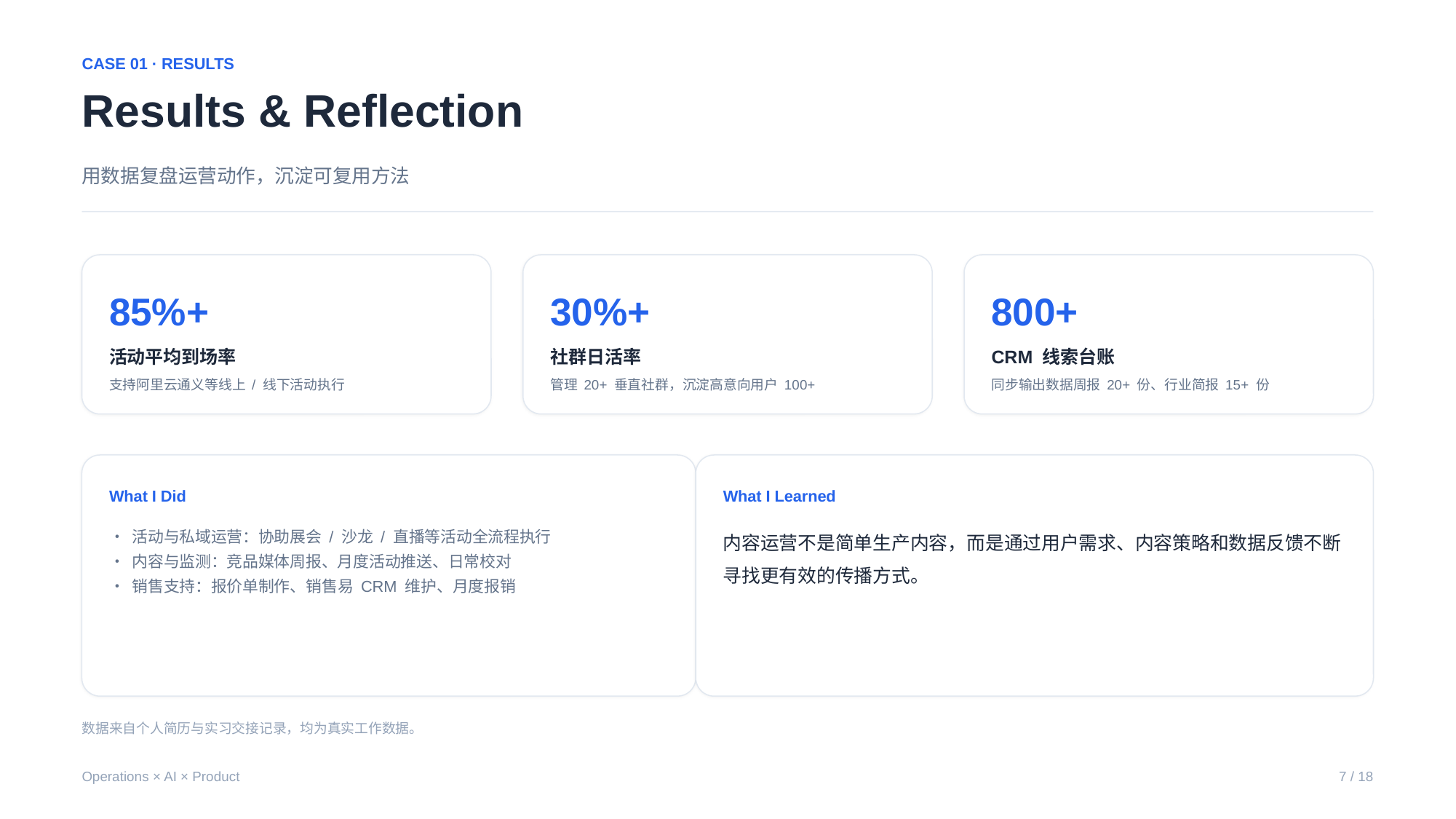

CASE 01 · RESULTS
Results & Reflection
用数据复盘运营动作，沉淀可复用方法

85%+
30%+
800+
活动平均到场率
社群日活率
CRM 线索台账
支持阿里云通义等线上 / 线下活动执行
管理 20+ 垂直社群，沉淀高意向用户 100+
同步输出数据周报 20+ 份、行业简报 15+ 份

What I Did
What I Learned
• 活动与私域运营：协助展会 / 沙龙 / 直播等活动全流程执行
• 内容与监测：竞品媒体周报、月度活动推送、日常校对
• 销售支持：报价单制作、销售易 CRM 维护、月度报销
内容运营不是简单生产内容，而是通过用户需求、内容策略和数据反馈不断寻找更有效的传播方式。
数据来自个人简历与实习交接记录，均为真实工作数据。
Operations × AI × Product
7 / 18